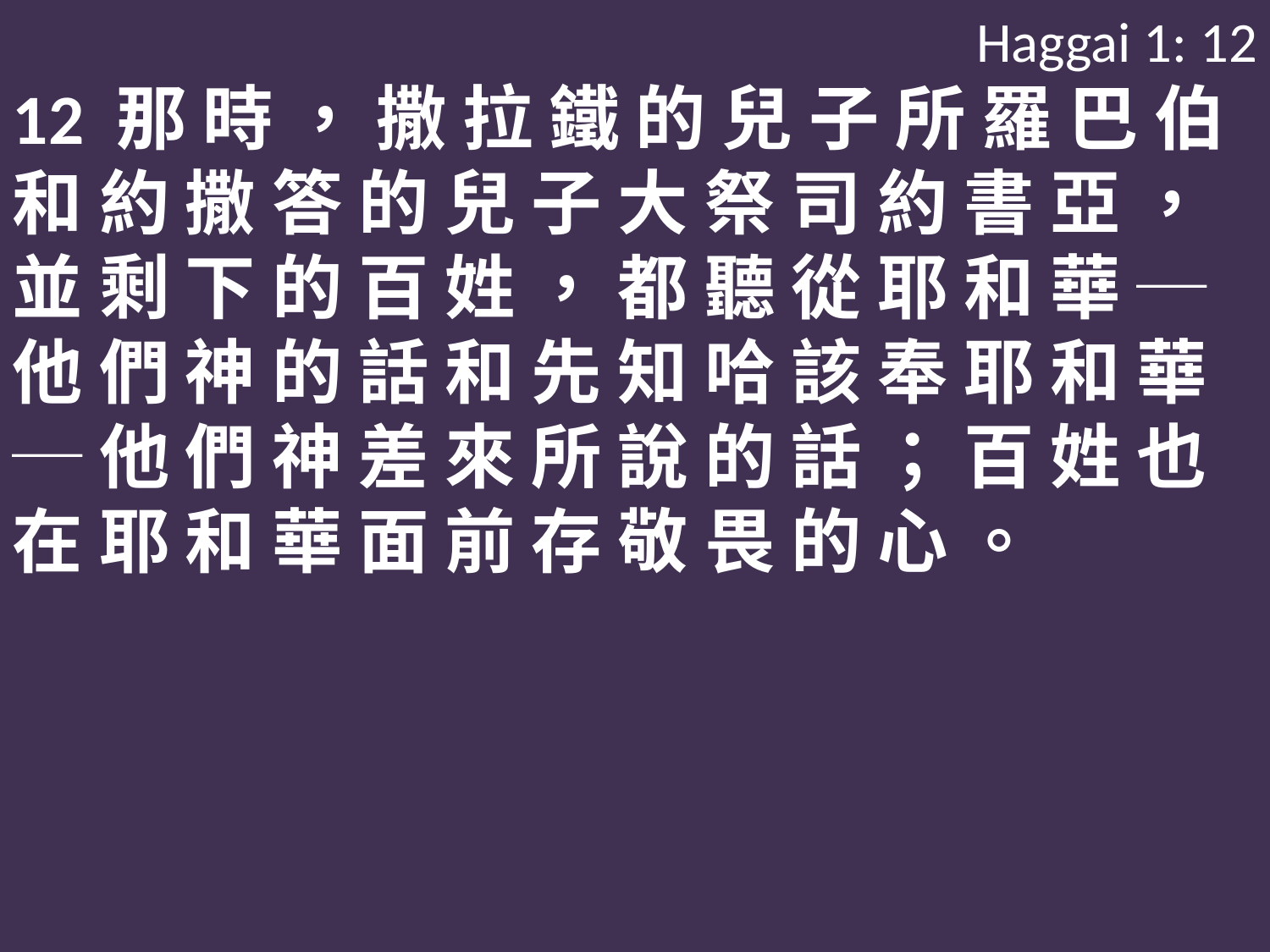

Haggai 1: 12
12 那 時 ， 撒 拉 鐵 的 兒 子 所 羅 巴 伯 和 約 撒 答 的 兒 子 大 祭 司 約 書 亞 ， 並 剩 下 的 百 姓 ， 都 聽 從 耶 和 華 ─ 他 們 神 的 話 和 先 知 哈 該 奉 耶 和 華 ─ 他 們 神 差 來 所 說 的 話 ； 百 姓 也 在 耶 和 華 面 前 存 敬 畏 的 心 。